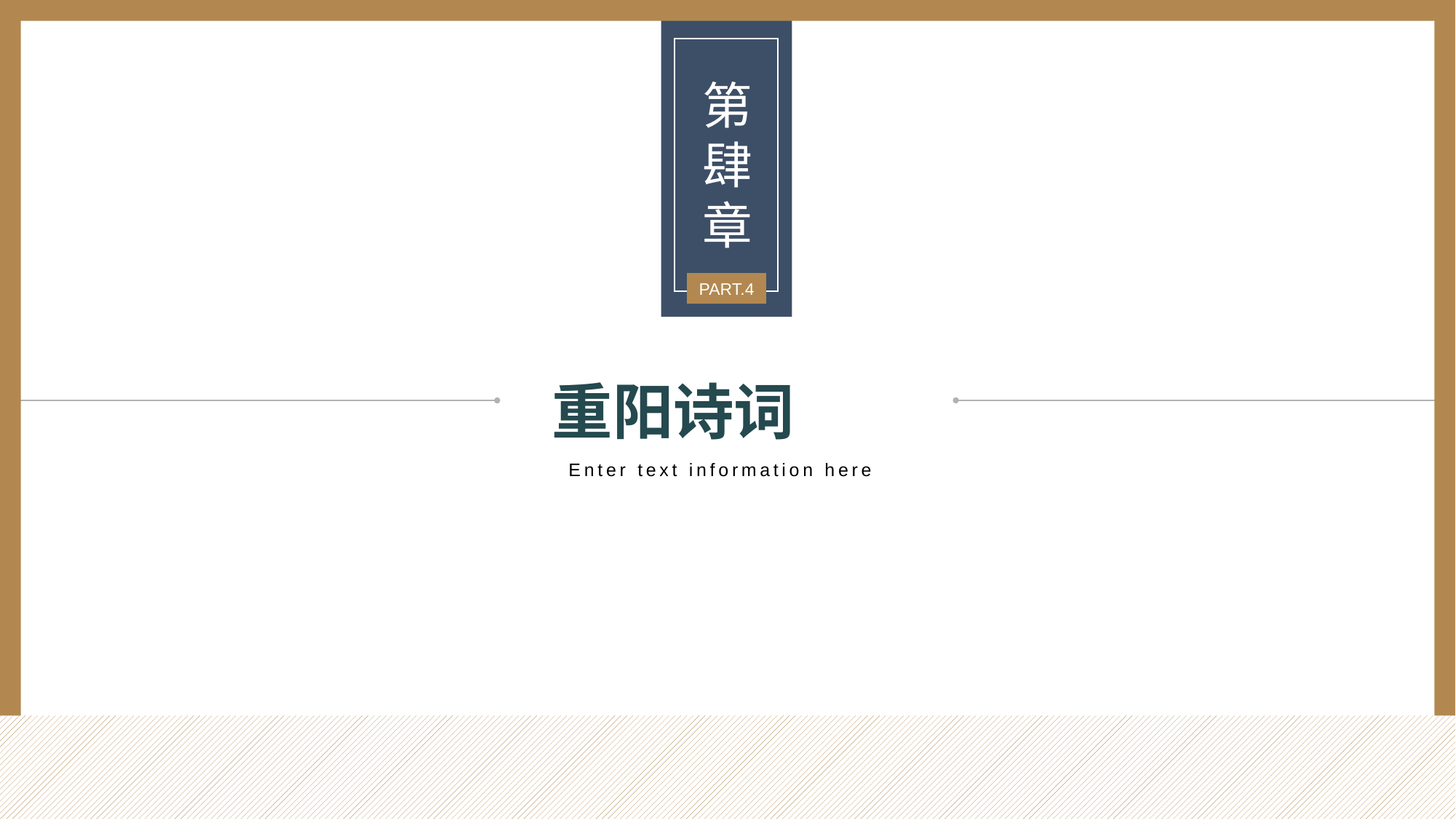

第
肆章
PART.4
重阳诗词
Enter text information here